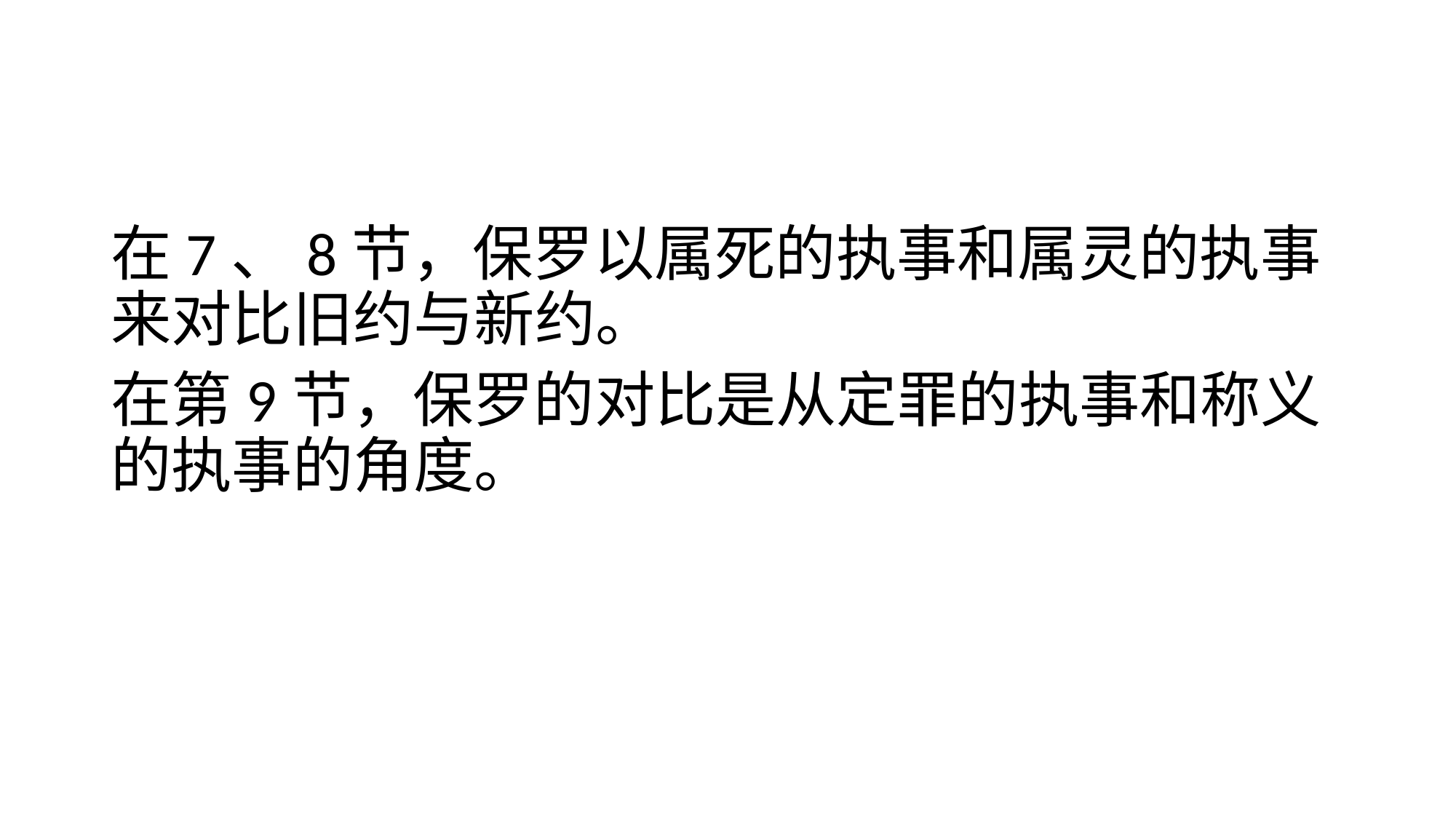

#
在7、8节，保罗以属死的执事和属灵的执事来对比旧约与新约。
在第9节，保罗的对比是从定罪的执事和称义的执事的角度。